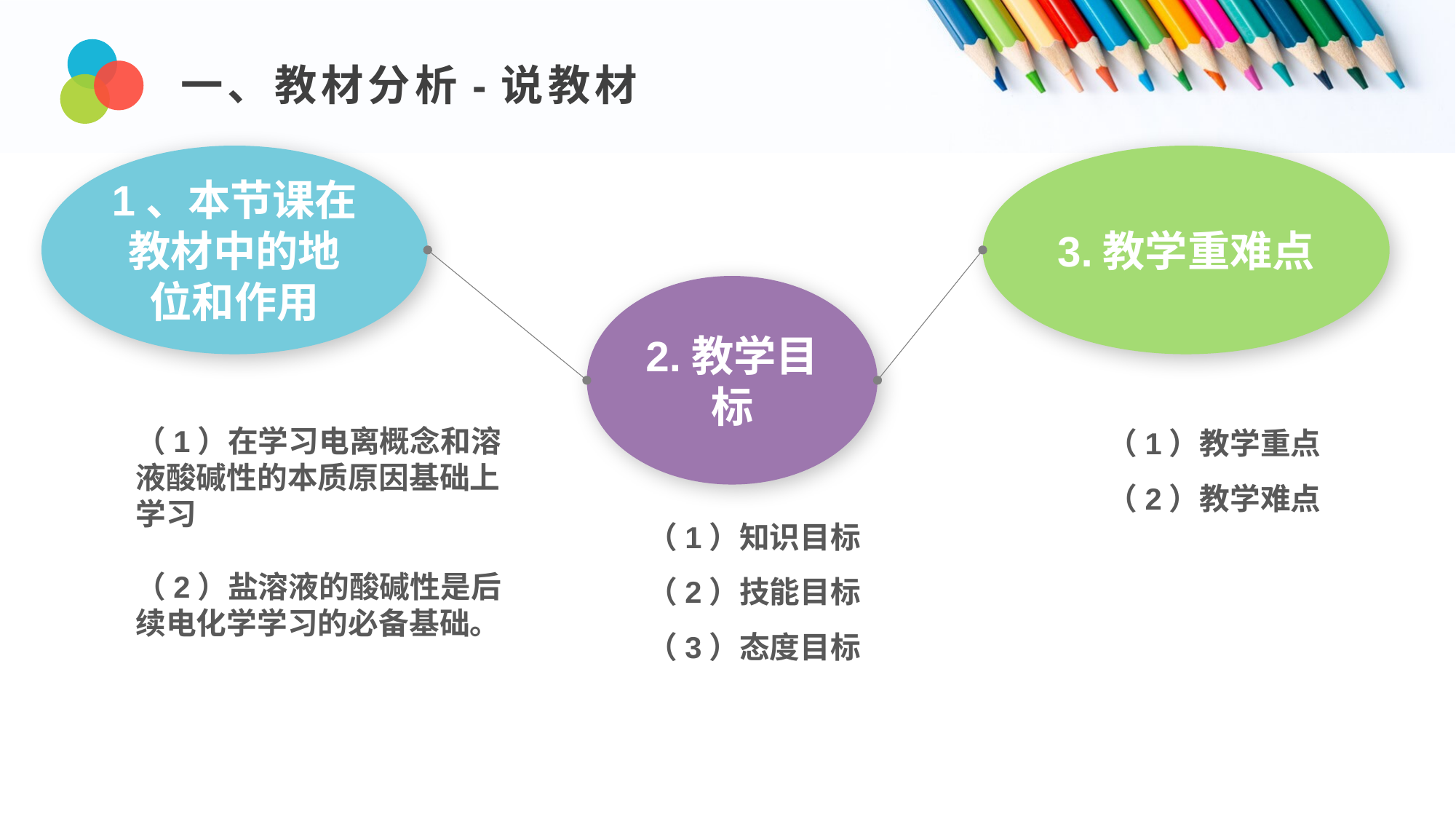

一、教材分析-说教材
1、本节课在教材中的地位和作用
3.教学重难点
2.教学目标
（1）在学习电离概念和溶液酸碱性的本质原因基础上学习

（2）盐溶液的酸碱性是后续电化学学习的必备基础。
（1）教学重点
（2）教学难点
（1）知识目标
（2）技能目标
（3）态度目标